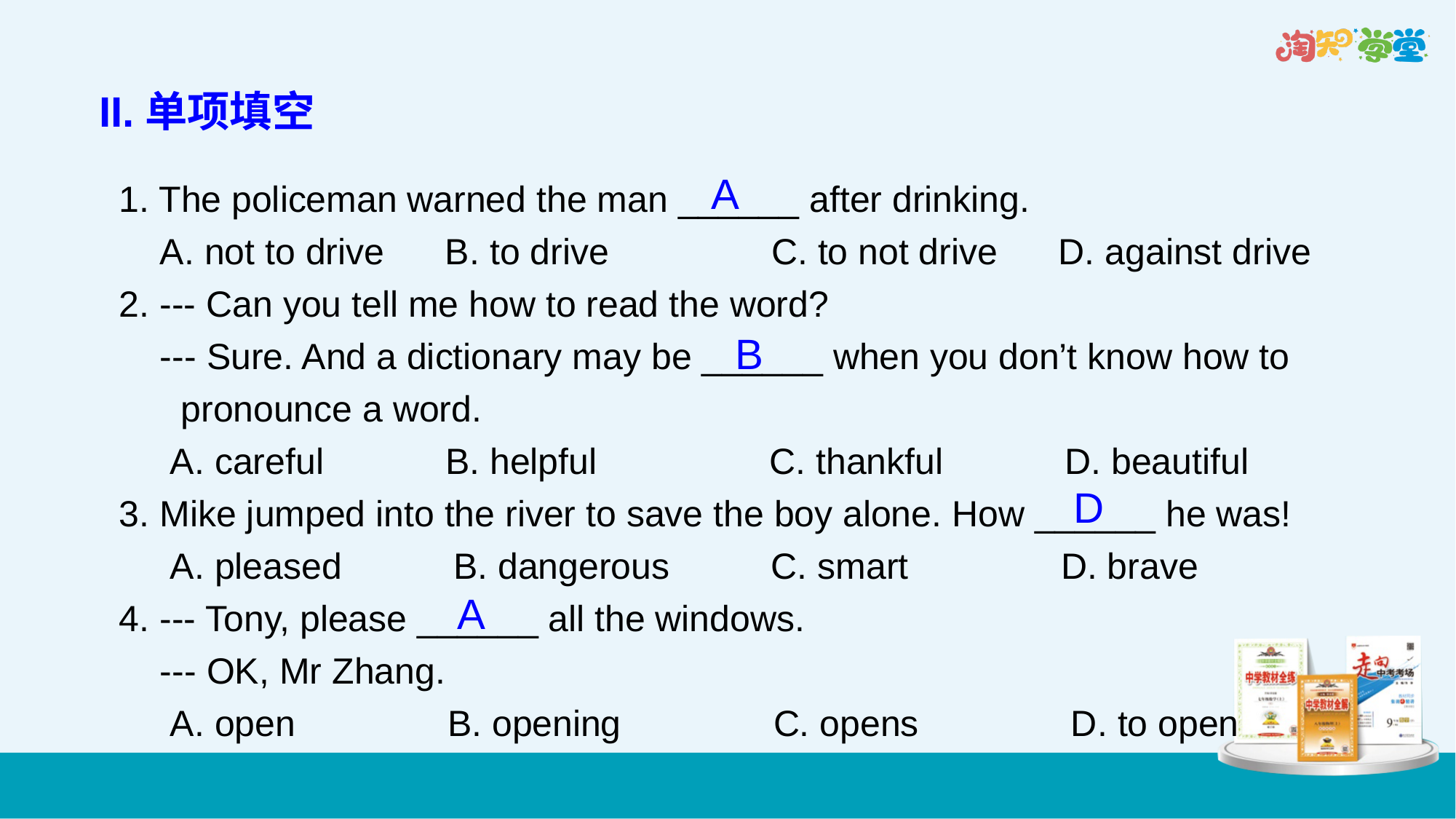

II.单项填空
A
1. The policeman warned the man ______ after drinking.
    A. not to drive      B. to drive                C. to not drive      D. against drive
2. --- Can you tell me how to read the word?
    --- Sure. And a dictionary may be ______ when you don’t know how to pronounce a word.
     A. careful            B. helpful                 C. thankful            D. beautiful
3. Mike jumped into the river to save the boy alone. How ______ he was!
     A. pleased           B. dangerous          C. smart               D. brave
4. --- Tony, please ______ all the windows.
    --- OK, Mr Zhang.
     A. open               B. opening               C. opens               D. to open
B
D
A